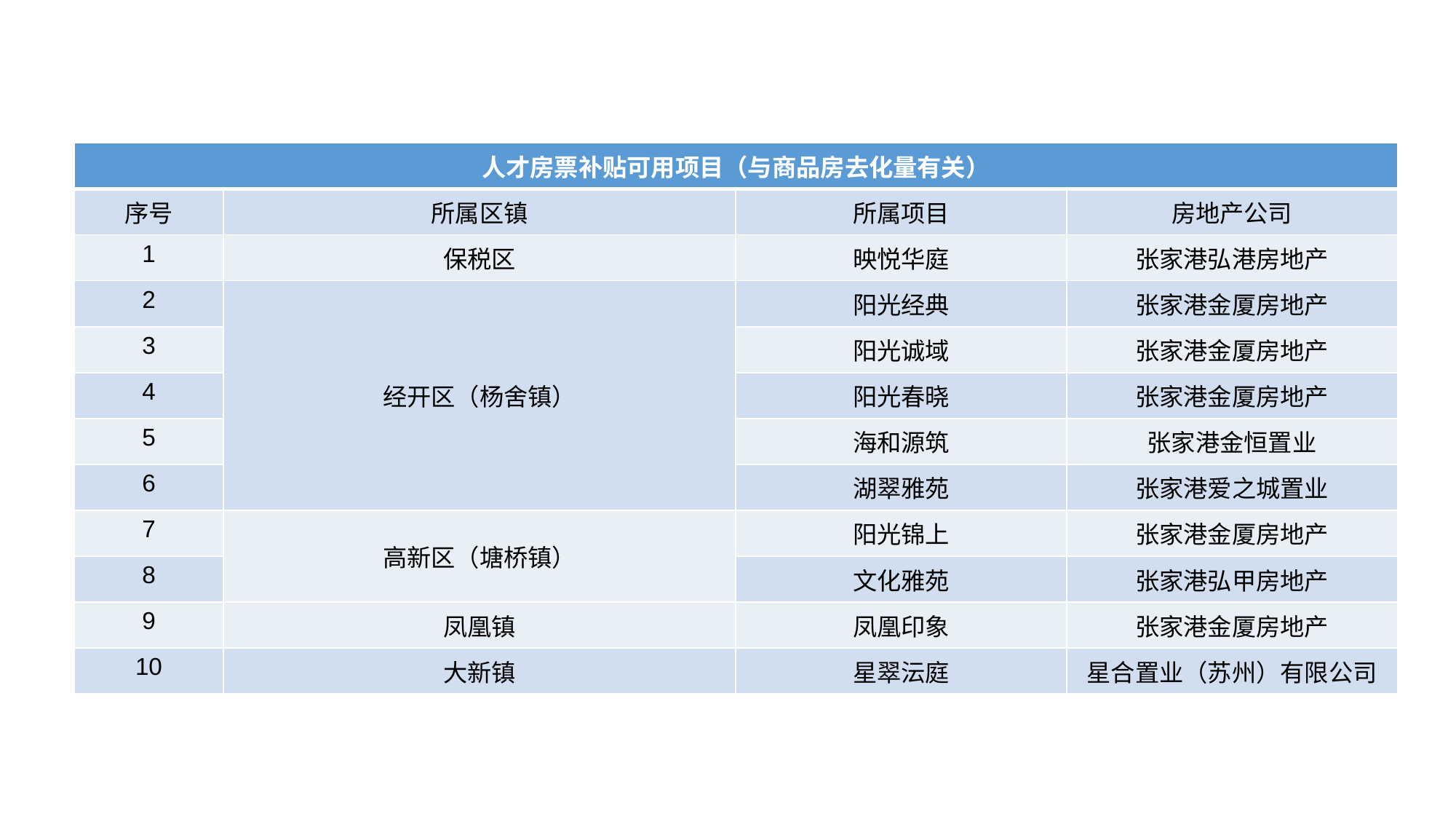

| 人才房票补贴可用项目（与商品房去化量有关） |  |  |  |
| --- | --- | --- | --- |
| 序号 | 所属区镇 | 所属项目 | 房地产公司 |
| 1 | 保税区 | 映悦华庭 | 张家港弘港房地产 |
| 2 | 经开区（杨舍镇） | 阳光经典 | 张家港金厦房地产 |
| 3 |  | 阳光诚域 | 张家港金厦房地产 |
| 4 |  | 阳光春晓 | 张家港金厦房地产 |
| 5 |  | 海和源筑 | 张家港金恒置业 |
| 6 |  | 湖翠雅苑 | 张家港爱之城置业 |
| 7 | 高新区（塘桥镇） | 阳光锦上 | 张家港金厦房地产 |
| 8 |  | 文化雅苑 | 张家港弘甲房地产 |
| 9 | 凤凰镇 | 凤凰印象 | 张家港金厦房地产 |
| 10 | 大新镇 | 星翠沄庭 | 星合置业（苏州）有限公司 |